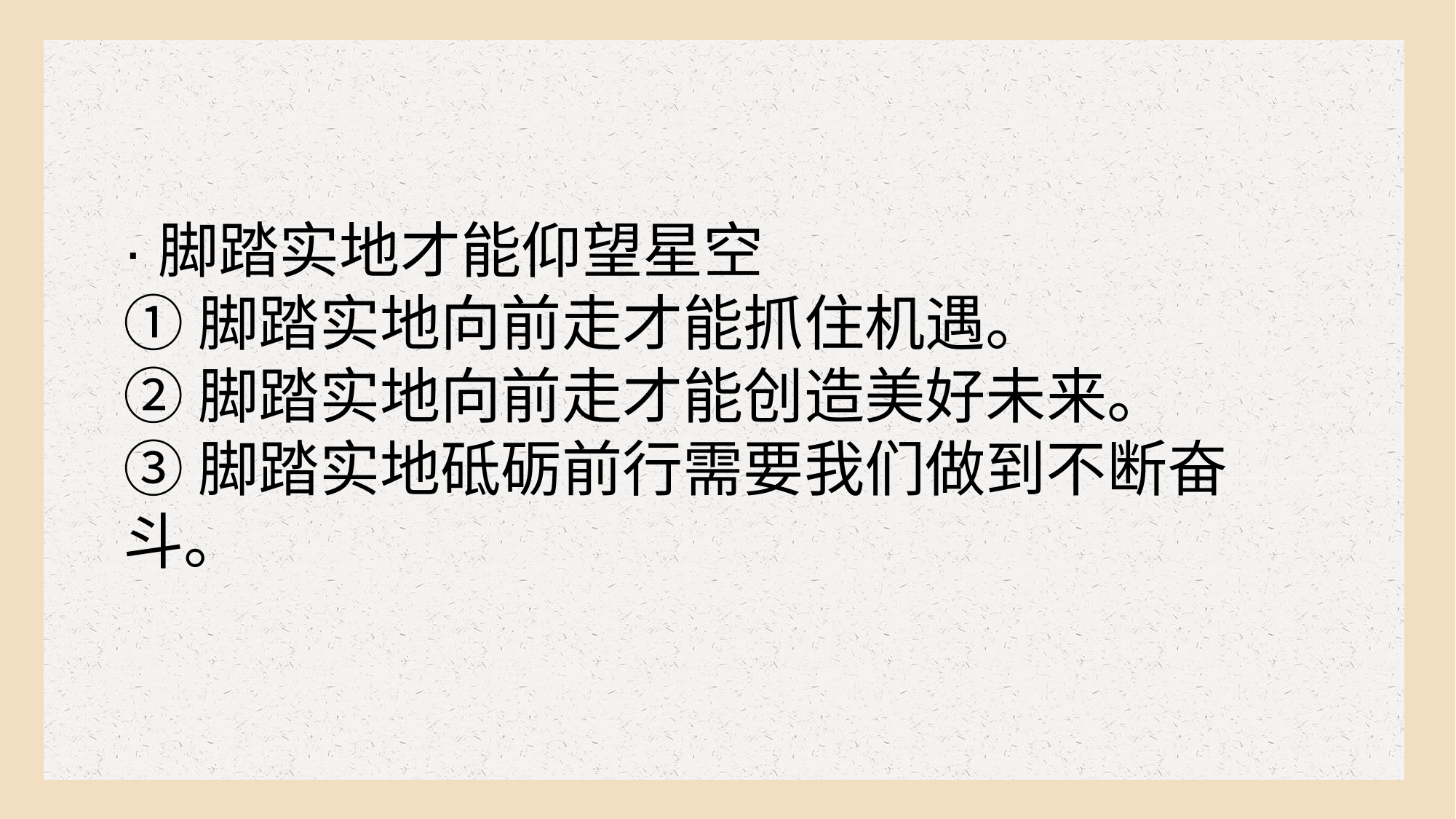

·脚踏实地才能仰望星空
①脚踏实地向前走才能抓住机遇。
②脚踏实地向前走才能创造美好未来。
③脚踏实地砥砺前行需要我们做到不断奋斗。